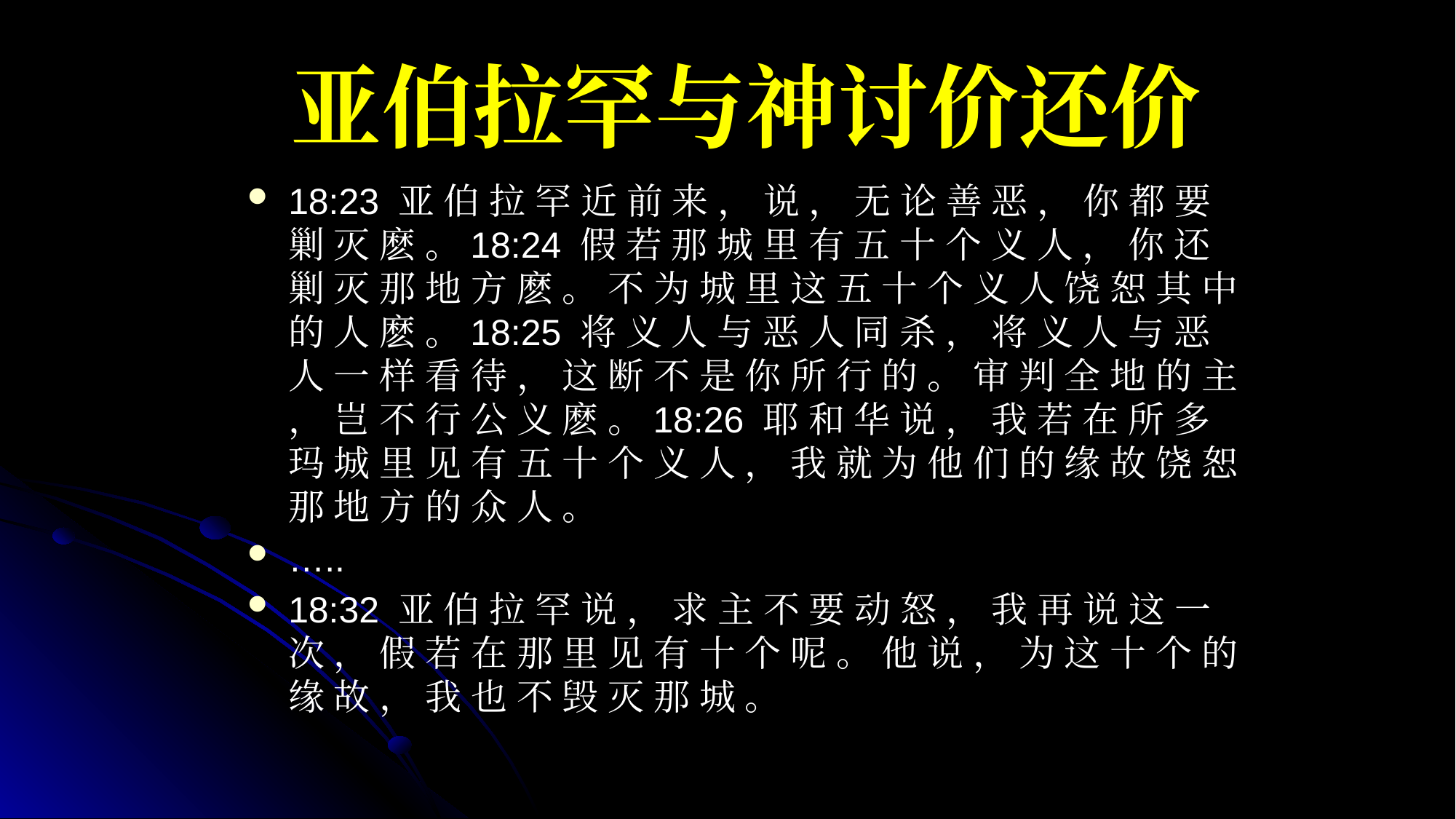

# 亚伯拉罕与神讨价还价
18:23 亚 伯 拉 罕 近 前 来 ， 说 ， 无 论 善 恶 ， 你 都 要 剿 灭 麽 。18:24 假 若 那 城 里 有 五 十 个 义 人 ， 你 还 剿 灭 那 地 方 麽 。 不 为 城 里 这 五 十 个 义 人 饶 恕 其 中 的 人 麽 。18:25 将 义 人 与 恶 人 同 杀 ， 将 义 人 与 恶 人 一 样 看 待 ， 这 断 不 是 你 所 行 的 。 审 判 全 地 的 主 ， 岂 不 行 公 义 麽 。18:26 耶 和 华 说 ， 我 若 在 所 多 玛 城 里 见 有 五 十 个 义 人 ， 我 就 为 他 们 的 缘 故 饶 恕 那 地 方 的 众 人 。
…..
18:32 亚 伯 拉 罕 说 ， 求 主 不 要 动 怒 ， 我 再 说 这 一 次 ， 假 若 在 那 里 见 有 十 个 呢 。 他 说 ， 为 这 十 个 的 缘 故 ， 我 也 不 毁 灭 那 城 。